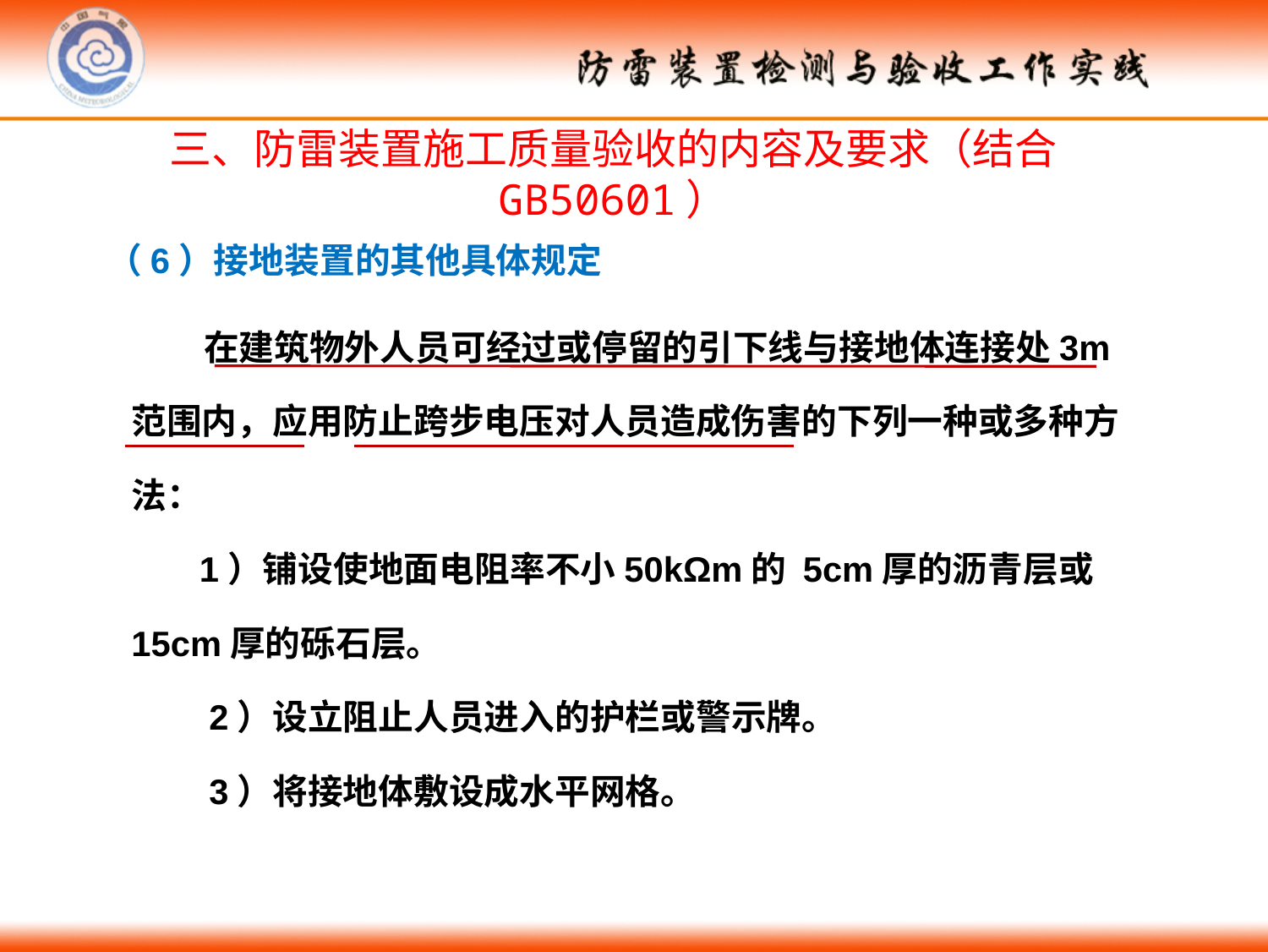

三、防雷装置施工质量验收的内容及要求（结合GB50601）
（6）接地装置的其他具体规定
        在建筑物外人员可经过或停留的引下线与接地体连接处3m范围内，应用防止跨步电压对人员造成伤害的下列一种或多种方法：
       1）铺设使地面电阻率不小50kΩm的 5cm厚的沥青层或15cm厚的砾石层。
        2）设立阻止人员进入的护栏或警示牌。
        3）将接地体敷设成水平网格。